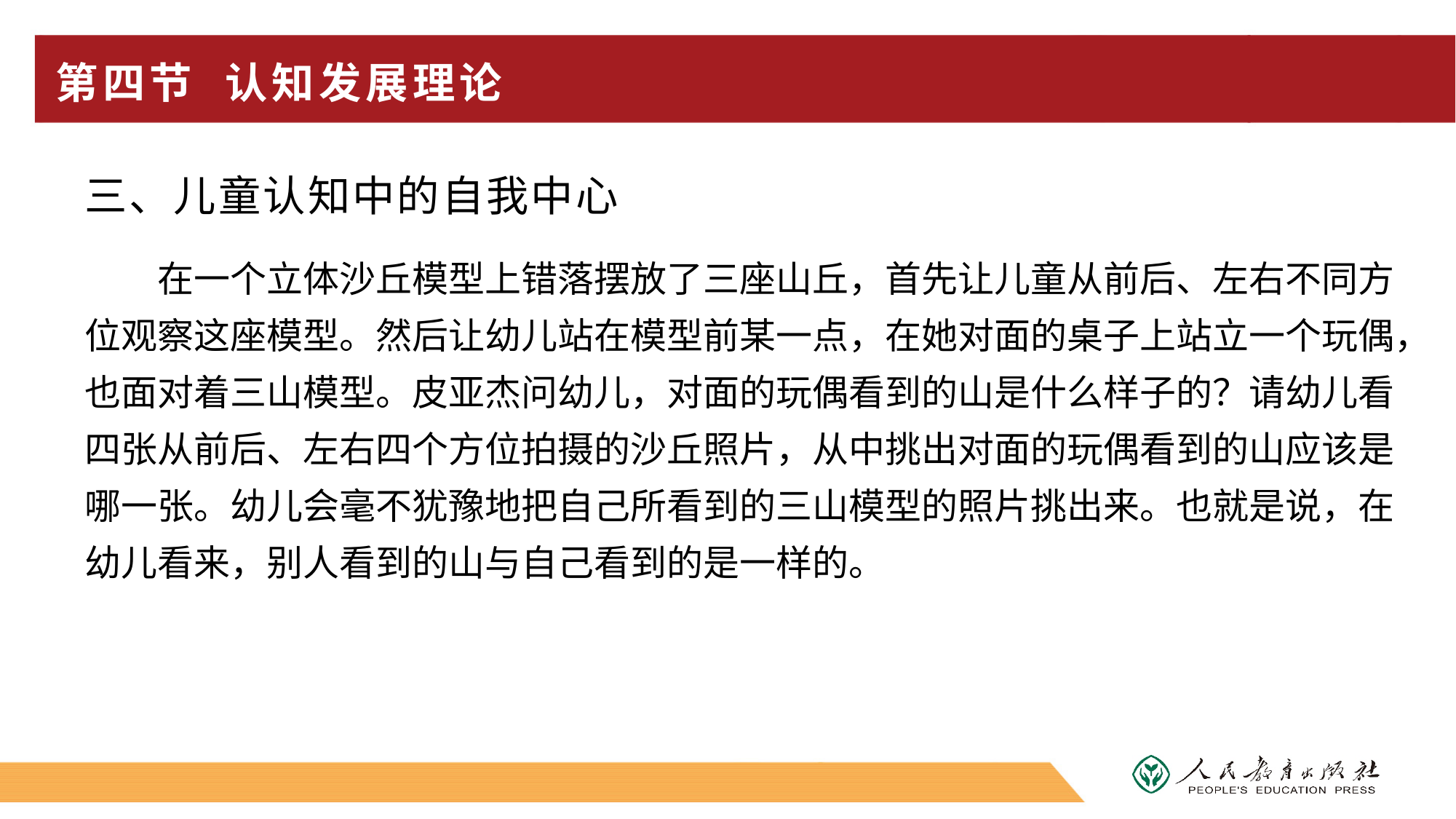

# 第四节  认知发展理论
三、儿童认知中的自我中心
在一个立体沙丘模型上错落摆放了三座山丘，首先让儿童从前后、左右不同方位观察这座模型。然后让幼儿站在模型前某一点，在她对面的桌子上站立一个玩偶，也面对着三山模型。皮亚杰问幼儿，对面的玩偶看到的山是什么样子的？请幼儿看四张从前后、左右四个方位拍摄的沙丘照片，从中挑出对面的玩偶看到的山应该是哪一张。幼儿会毫不犹豫地把自己所看到的三山模型的照片挑出来。也就是说，在幼儿看来，别人看到的山与自己看到的是一样的。